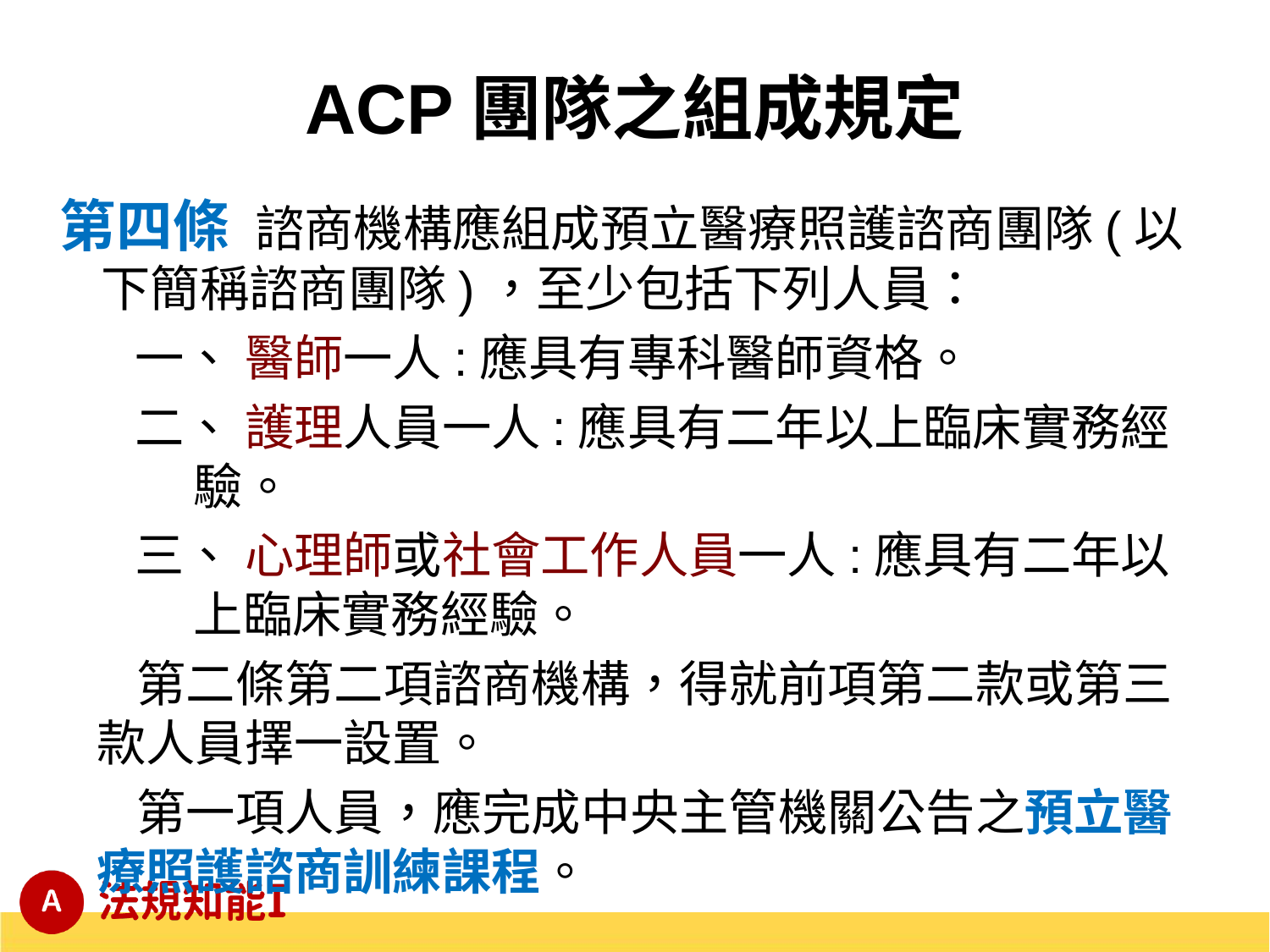

# ACP團隊之組成規定
第四條  諮商機構應組成預立醫療照護諮商團隊(以下簡稱諮商團隊)，至少包括下列人員：
一、 醫師一人:應具有專科醫師資格。
二、 護理人員一人:應具有二年以上臨床實務經驗。
三、 心理師或社會工作人員一人:應具有二年以上臨床實務經驗。
第二條第二項諮商機構，得就前項第二款或第三款人員擇一設置。
第一項人員，應完成中央主管機關公告之預立醫療照護諮商訓練課程。